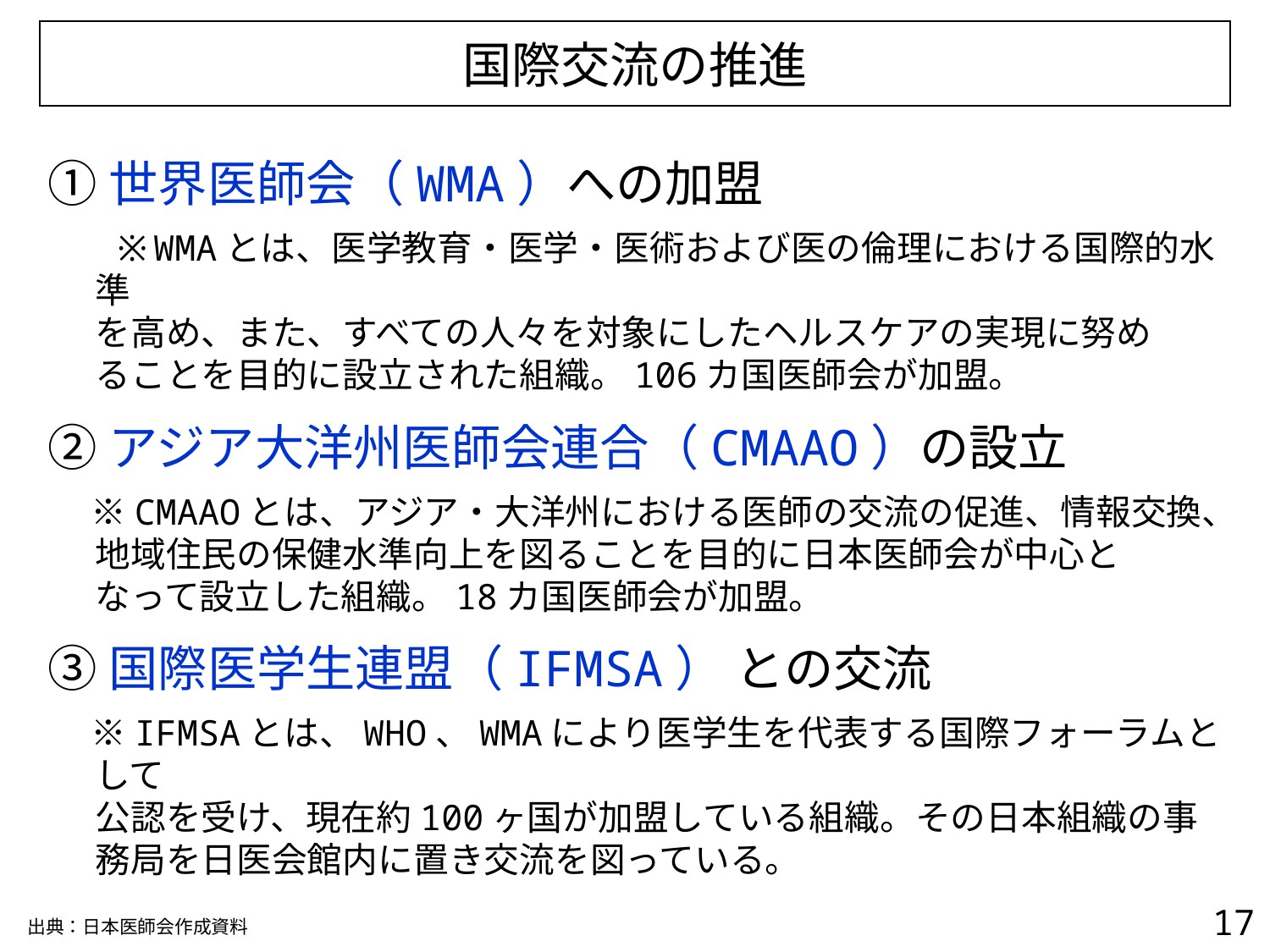

国際交流の推進
①世界医師会（WMA）への加盟
   ※WMAとは、医学教育・医学・医術および医の倫理における国際的水準
     を高め、また、すべての人々を対象にしたヘルスケアの実現に努め
     ることを目的に設立された組織。106カ国医師会が加盟。
②アジア大洋州医師会連合（CMAAO）の設立
　 ※CMAAOとは、アジア・大洋州における医師の交流の促進、情報交換、
     地域住民の保健水準向上を図ることを目的に日本医師会が中心と
     なって設立した組織。18カ国医師会が加盟。
③国際医学生連盟（IFMSA） との交流
　 ※IFMSAとは、WHO、WMAにより医学生を代表する国際フォーラムとして
     公認を受け、現在約100ヶ国が加盟している組織。その日本組織の事
     務局を日医会館内に置き交流を図っている。
17
出典：日本医師会作成資料